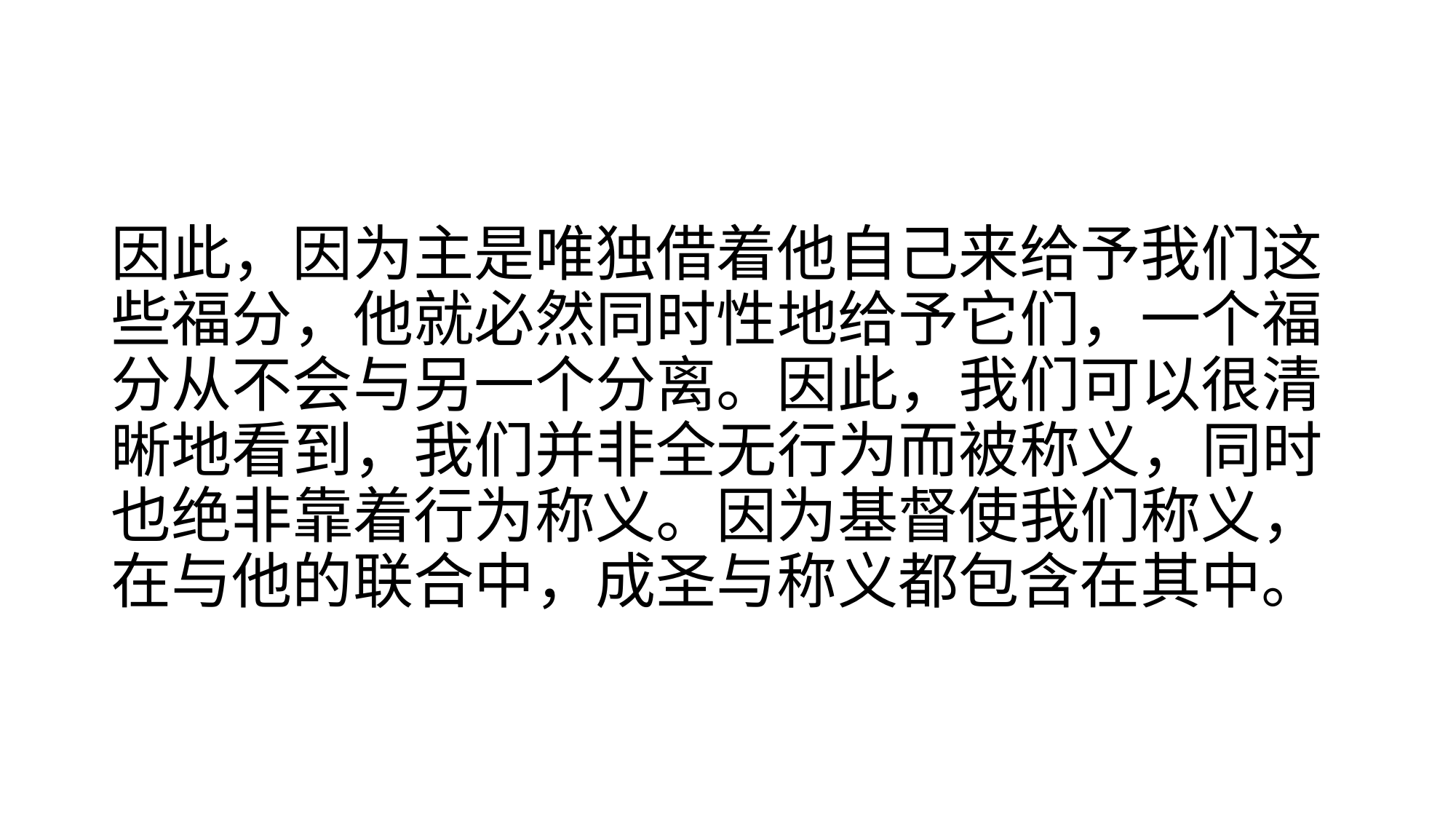

#
因此，因为主是唯独借着他自己来给予我们这些福分，他就必然同时性地给予它们，一个福分从不会与另一个分离。因此，我们可以很清晰地看到，我们并非全无行为而被称义，同时也绝非靠着行为称义。因为基督使我们称义，在与他的联合中，成圣与称义都包含在其中。